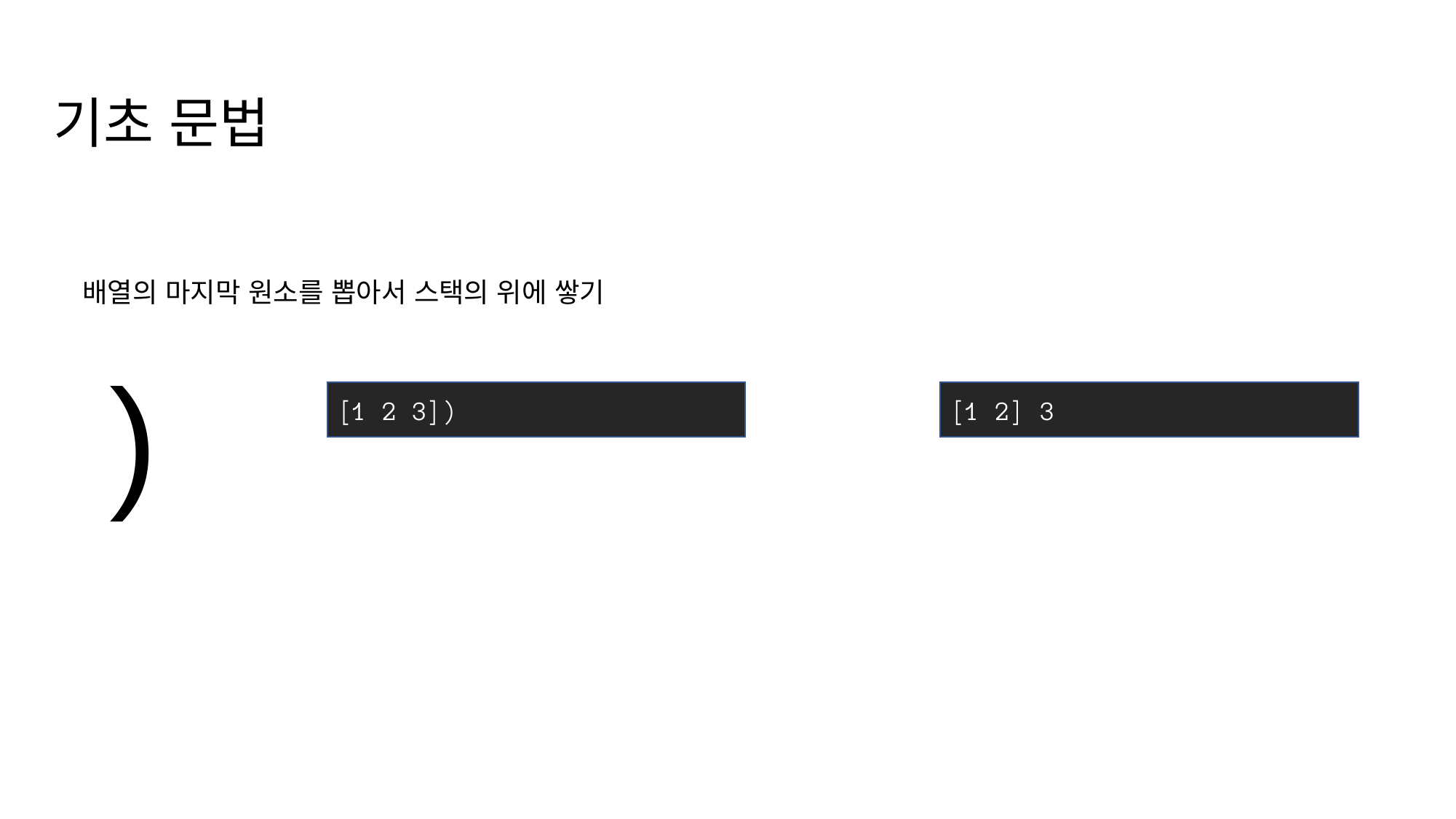

기초 문법
)
배열의 마지막 원소를 뽑아서 스택의 위에 쌓기
[1 2 3])
[1 2] 3